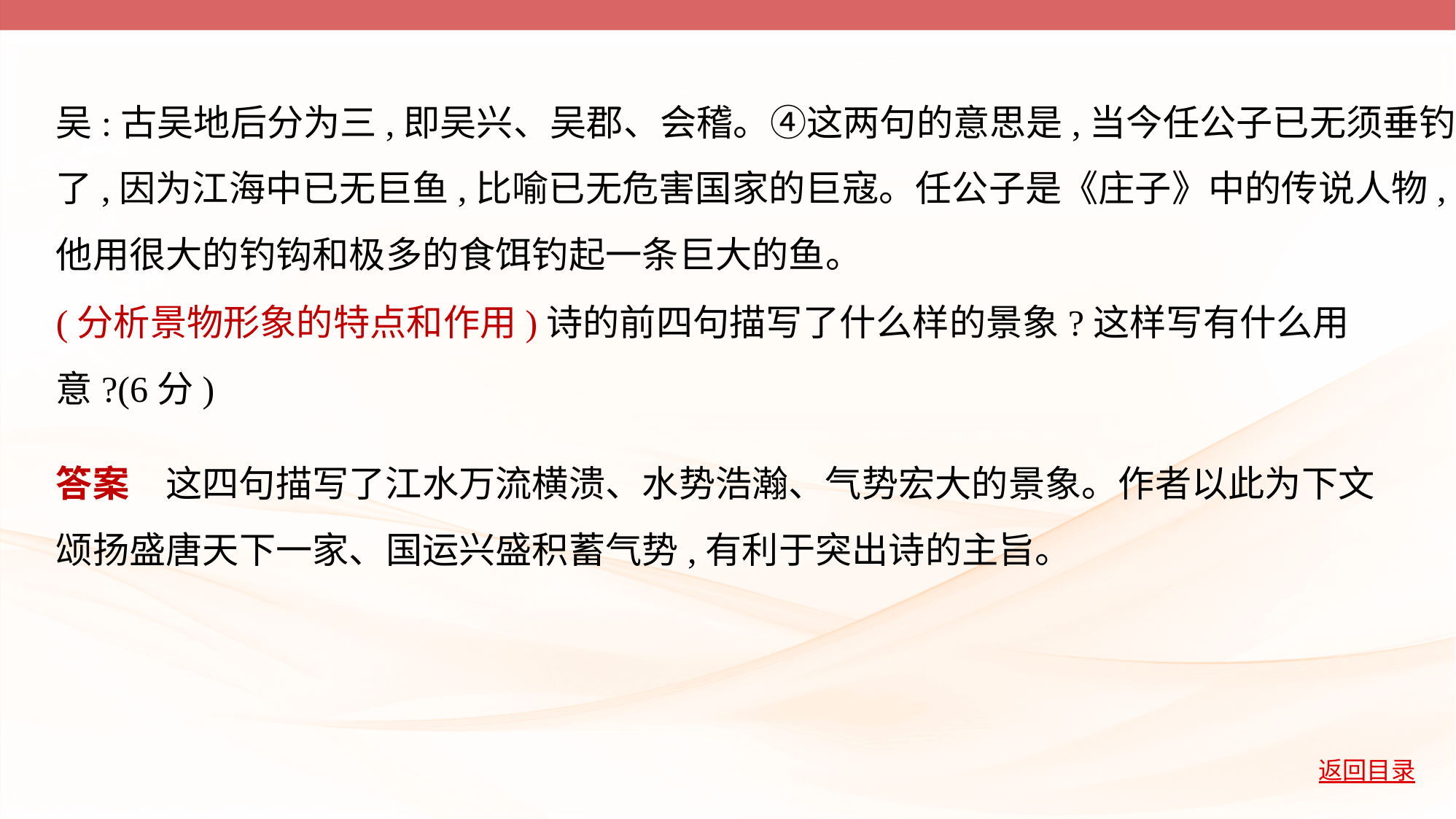

吴:古吴地后分为三,即吴兴、吴郡、会稽。④这两句的意思是,当今任公子已无须垂钓
了,因为江海中已无巨鱼,比喻已无危害国家的巨寇。任公子是《庄子》中的传说人物,
他用很大的钓钩和极多的食饵钓起一条巨大的鱼。
(分析景物形象的特点和作用)诗的前四句描写了什么样的景象?这样写有什么用
意?(6分)
答案　这四句描写了江水万流横溃、水势浩瀚、气势宏大的景象。作者以此为下文
颂扬盛唐天下一家、国运兴盛积蓄气势,有利于突出诗的主旨。